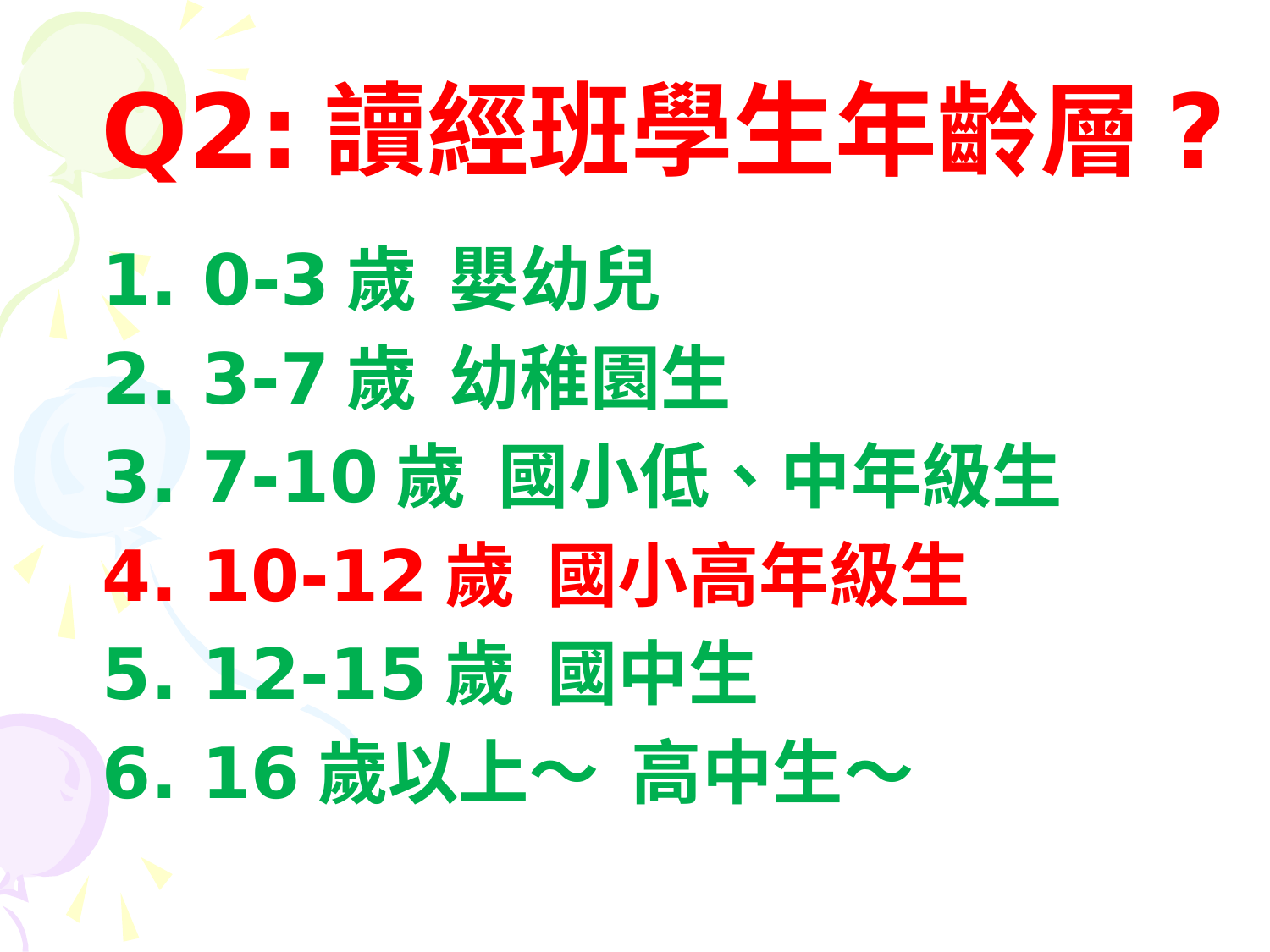

# Q2:讀經班學生年齡層?
1. 0-3歲  嬰幼兒
2. 3-7歲  幼稚園生
3. 7-10歲  國小低、中年級生
4. 10-12歲  國小高年級生
5. 12-15歲  國中生
6. 16歲以上〜  高中生〜